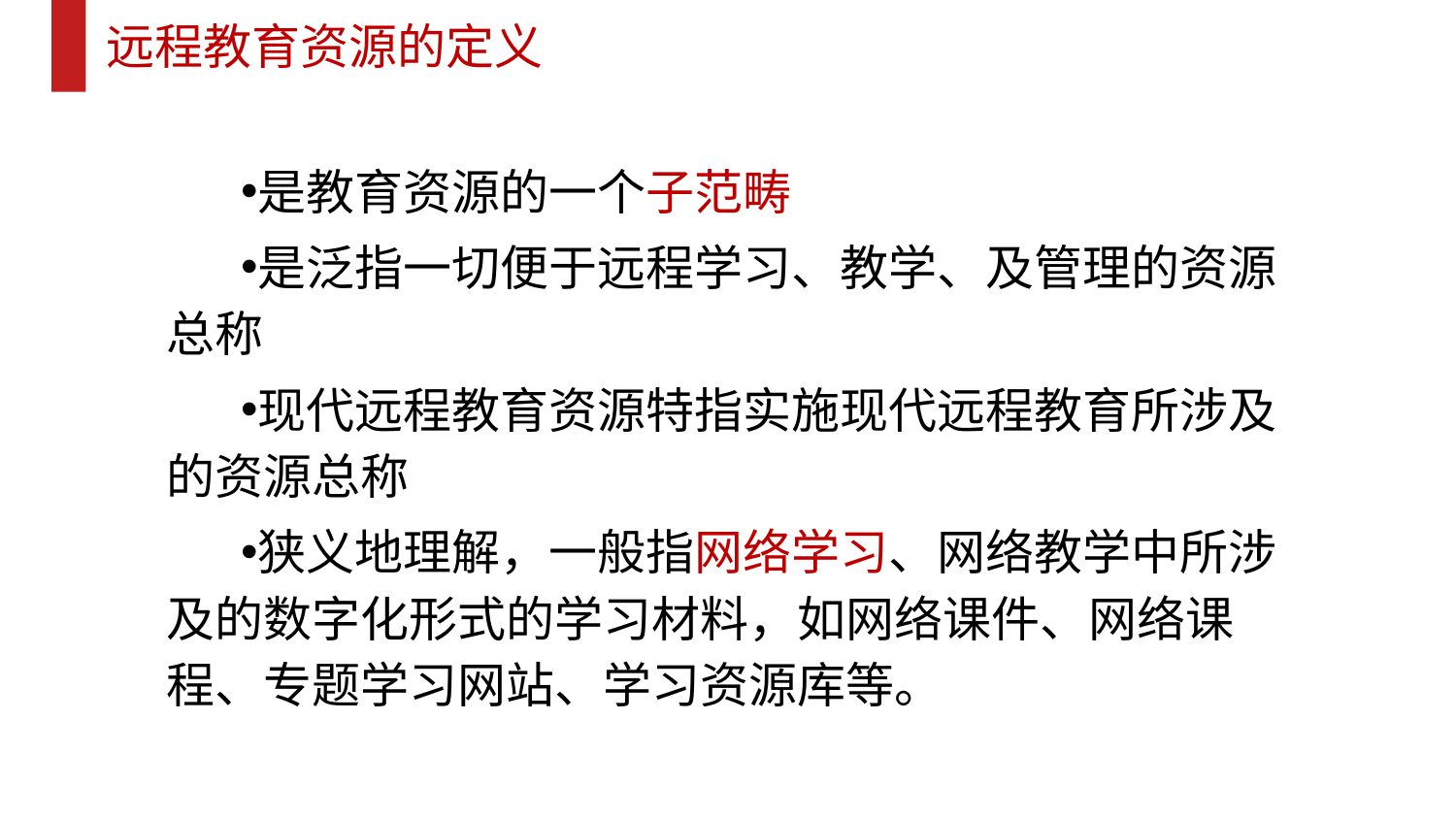

远程教育资源的定义
是教育资源的一个子范畴
是泛指一切便于远程学习、教学、及管理的资源总称
现代远程教育资源特指实施现代远程教育所涉及的资源总称
狭义地理解，一般指网络学习、网络教学中所涉及的数字化形式的学习材料，如网络课件、网络课程、专题学习网站、学习资源库等。